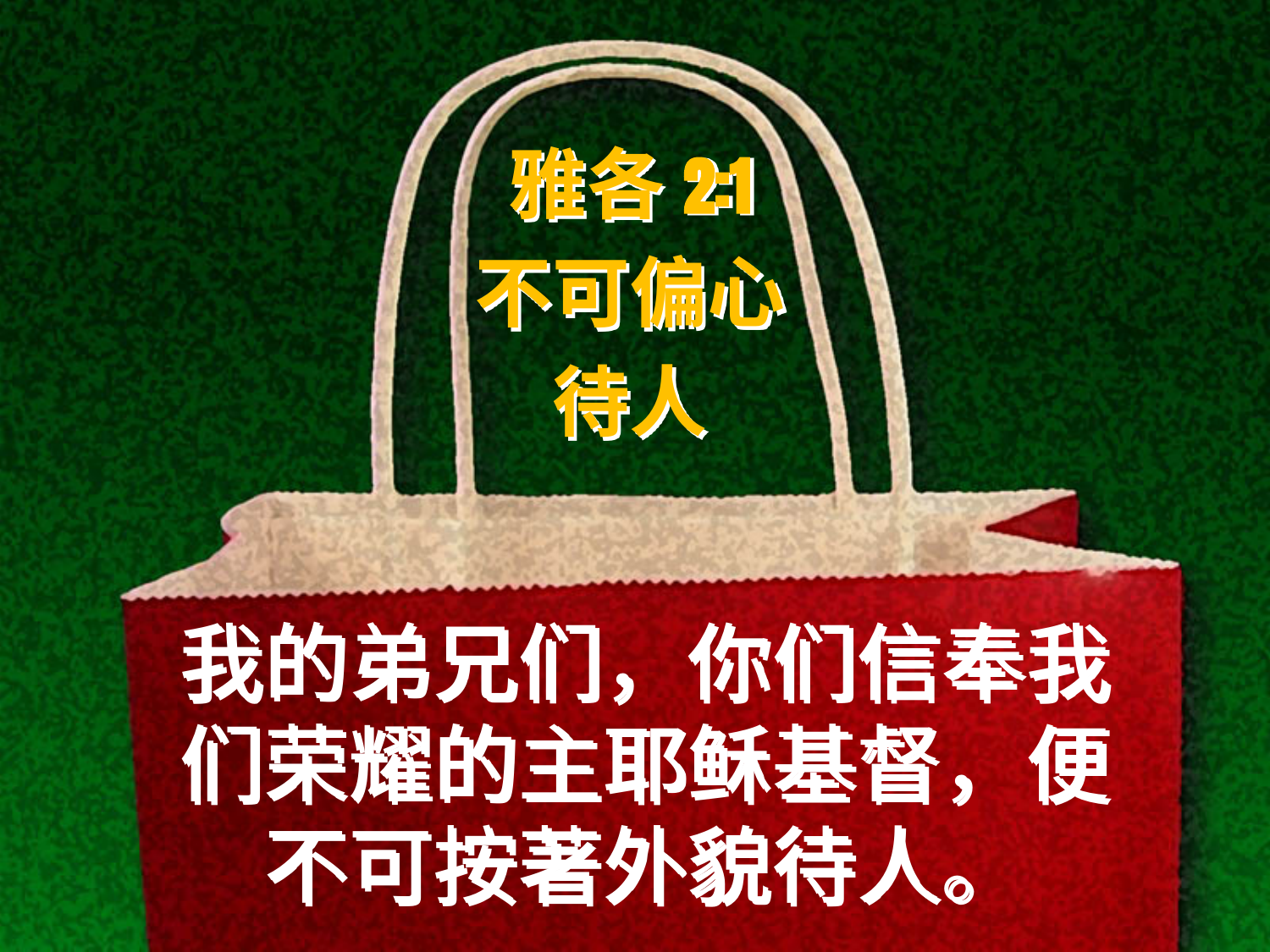

雅各2:1
不可偏心
待人
# 我的弟兄们，你们信奉我们荣耀的主耶稣基督，便不可按著外貌待人。